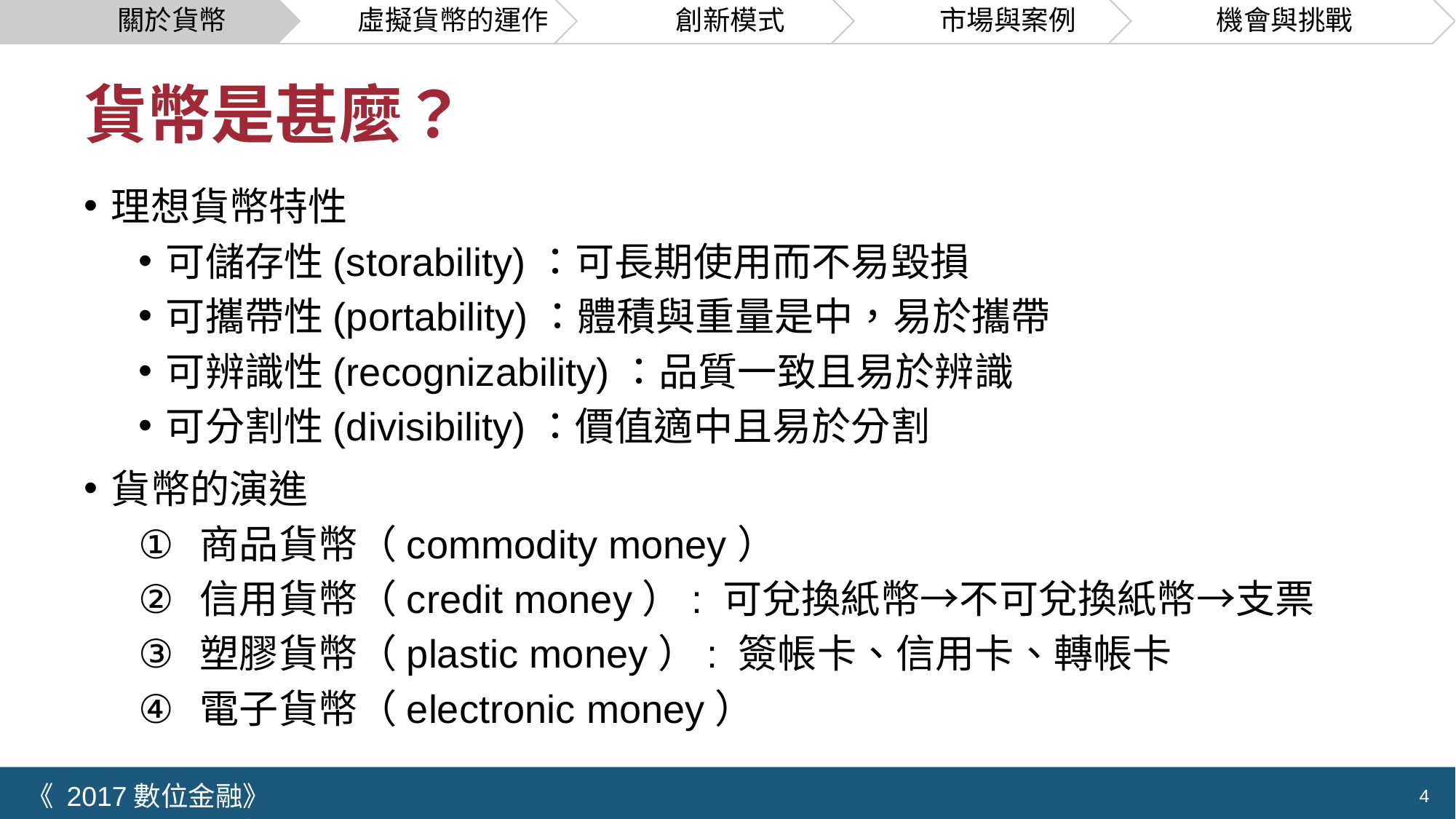

關於貨幣
虛擬貨幣的運作
創新模式
市場與案例
機會與挑戰
# 貨幣是甚麼？
理想貨幣特性
可儲存性(storability)：可長期使用而不易毀損
可攜帶性(portability)：體積與重量是中，易於攜帶
可辨識性(recognizability)：品質一致且易於辨識
可分割性(divisibility)：價值適中且易於分割
貨幣的演進
商品貨幣（commodity money）
信用貨幣（credit money）: 可兌換紙幣→不可兌換紙幣→支票
塑膠貨幣（plastic money）: 簽帳卡、信用卡、轉帳卡
電子貨幣（electronic money）
《 2017數位金融》                                                                                                                                             	NCTU.IIM.IEBI Lab
4